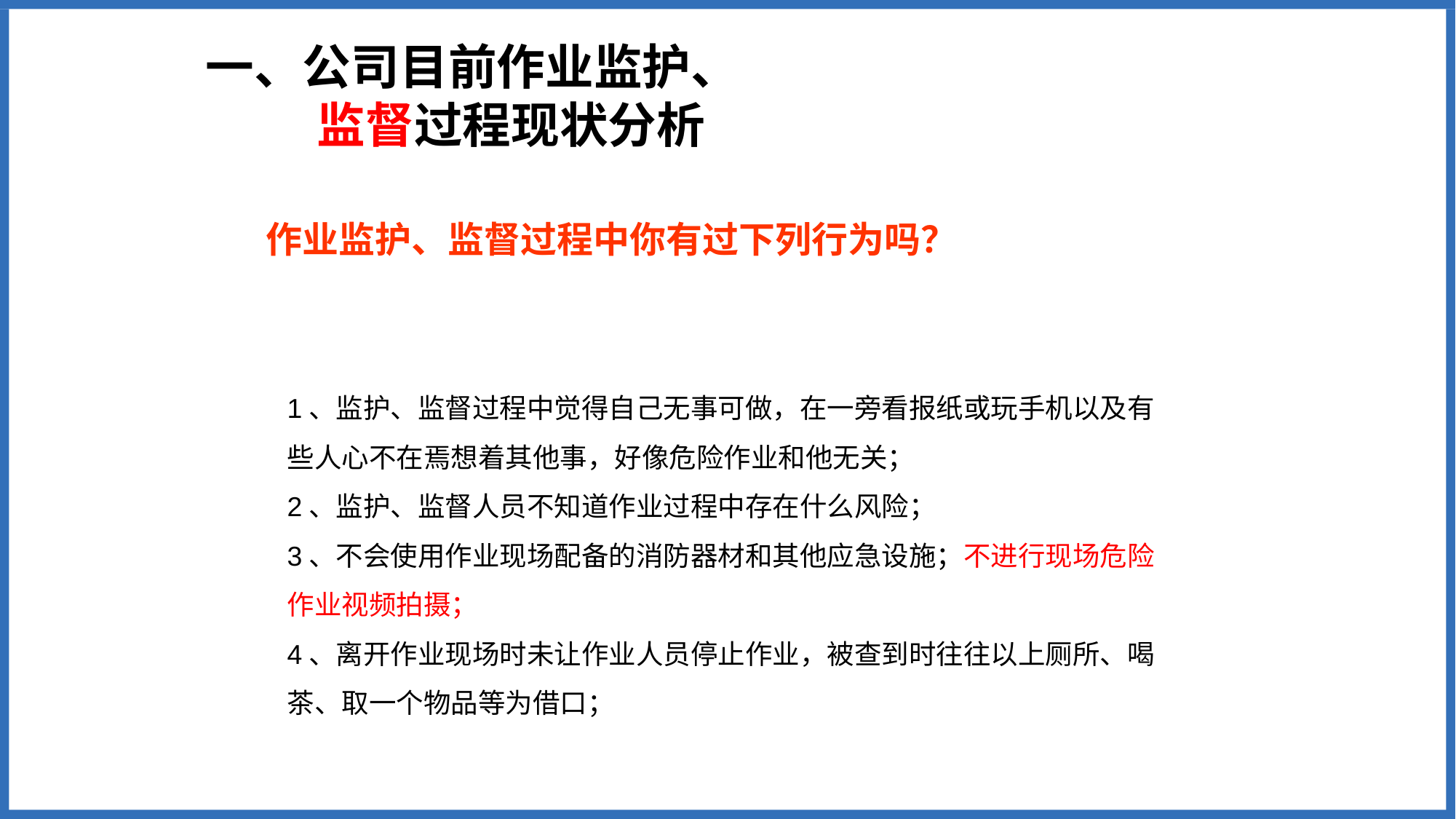

一、公司目前作业监护、
         监督过程现状分析
作业监护、监督过程中你有过下列行为吗？
1、监护、监督过程中觉得自己无事可做，在一旁看报纸或玩手机以及有些人心不在焉想着其他事，好像危险作业和他无关；
2、监护、监督人员不知道作业过程中存在什么风险；
3、不会使用作业现场配备的消防器材和其他应急设施；不进行现场危险作业视频拍摄；
4、离开作业现场时未让作业人员停止作业，被查到时往往以上厕所、喝茶、取一个物品等为借口；